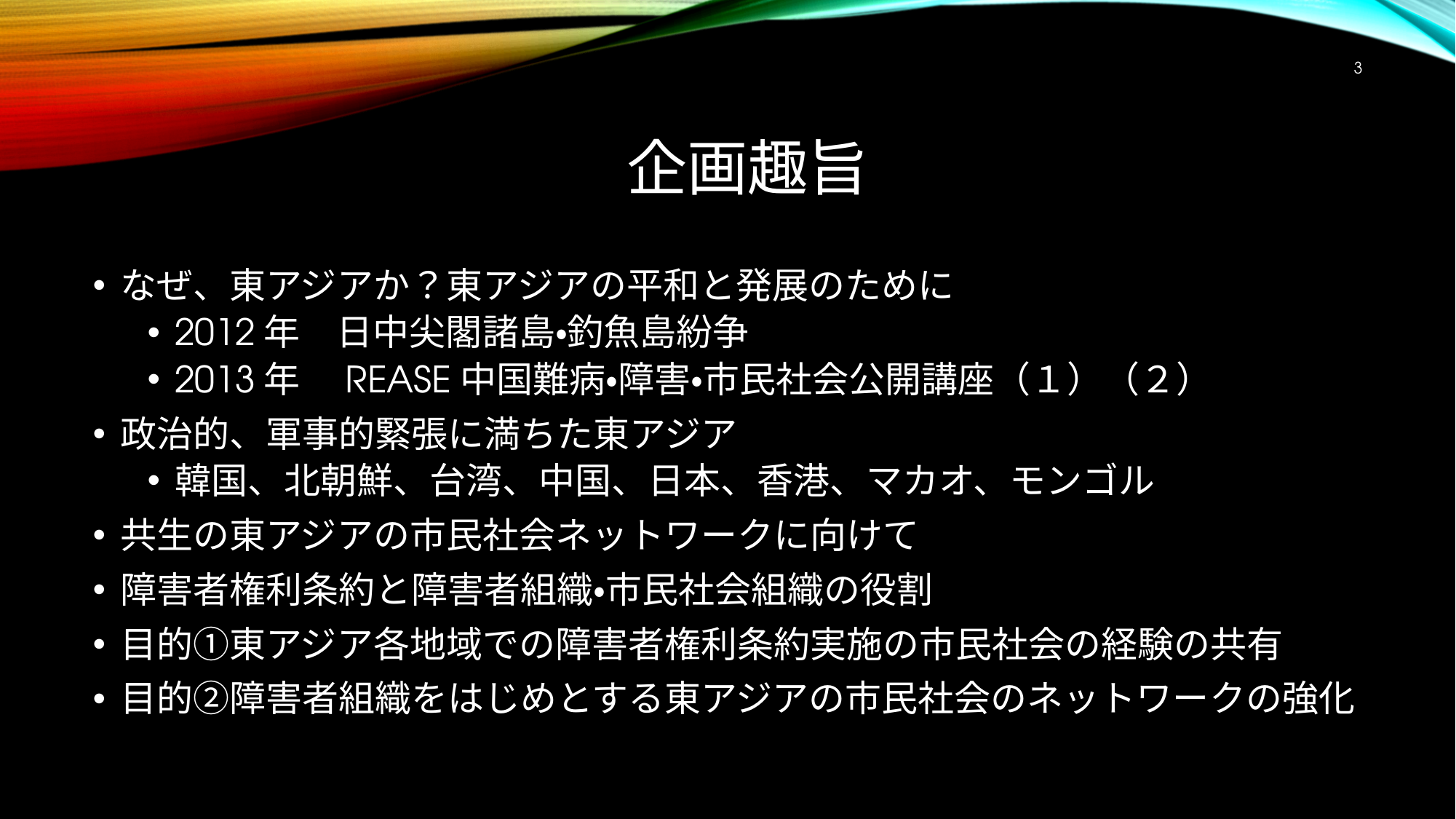

3
# 企画趣旨
なぜ、東アジアか？東アジアの平和と発展のために
2012年　日中尖閣諸島・釣魚島紛争
2013年　REASE中国難病・障害・市民社会公開講座（１）（２）
政治的、軍事的緊張に満ちた東アジア
韓国、北朝鮮、台湾、中国、日本、香港、マカオ、モンゴル
共生の東アジアの市民社会ネットワークに向けて
障害者権利条約と障害者組織・市民社会組織の役割
目的①東アジア各地域での障害者権利条約実施の市民社会の経験の共有
目的②障害者組織をはじめとする東アジアの市民社会のネットワークの強化